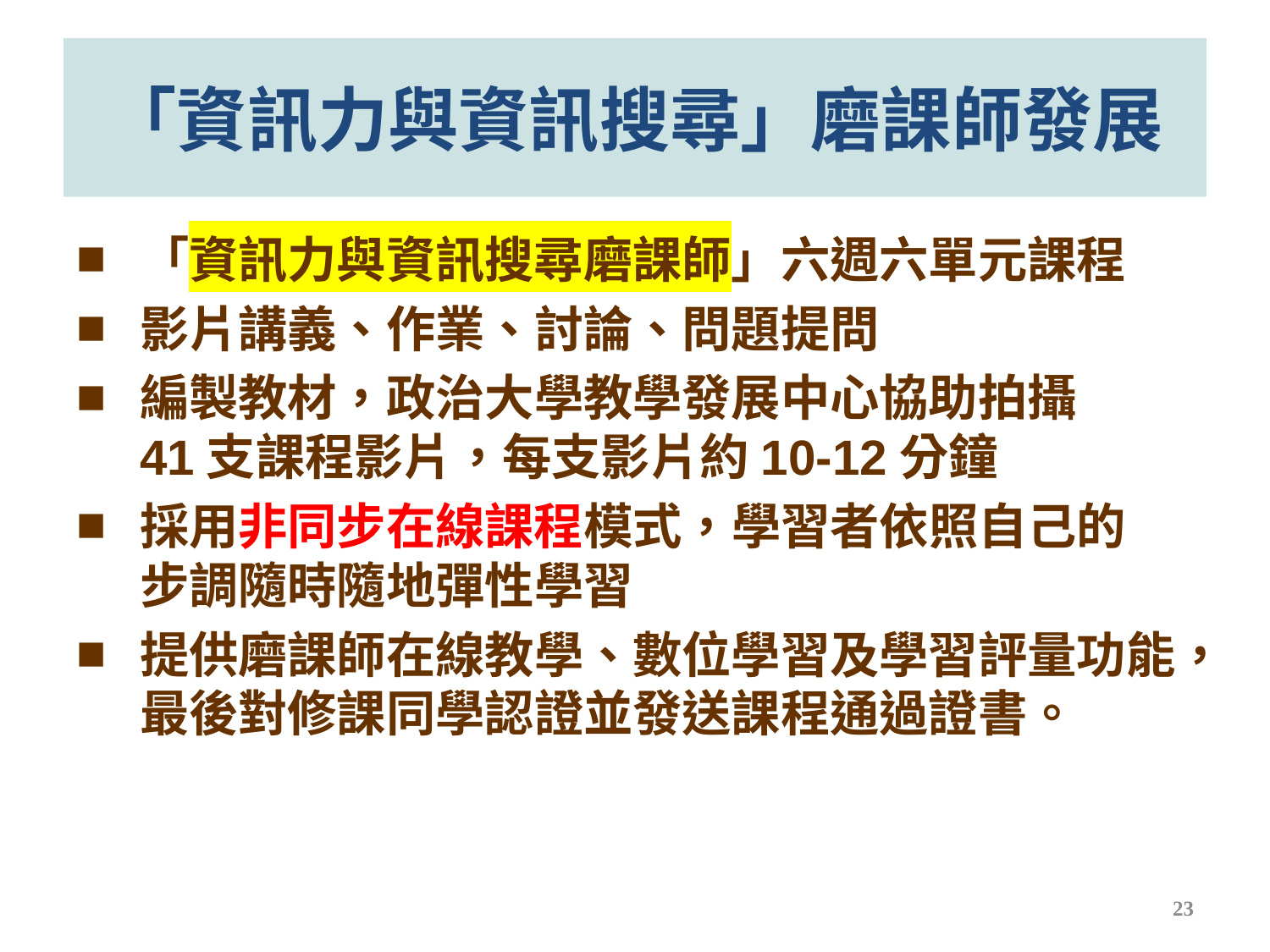

# 「資訊力與資訊搜尋」磨課師發展
「資訊力與資訊搜尋磨課師」六週六單元課程
影片講義、作業、討論、問題提問
編製教材，政治大學教學發展中心協助拍攝
41支課程影片，每支影片約10-12分鐘
採用非同步在線課程模式，學習者依照自己的
步調隨時隨地彈性學習
提供磨課師在線教學、數位學習及學習評量功能，最後對修課同學認證並發送課程通過證書。
23